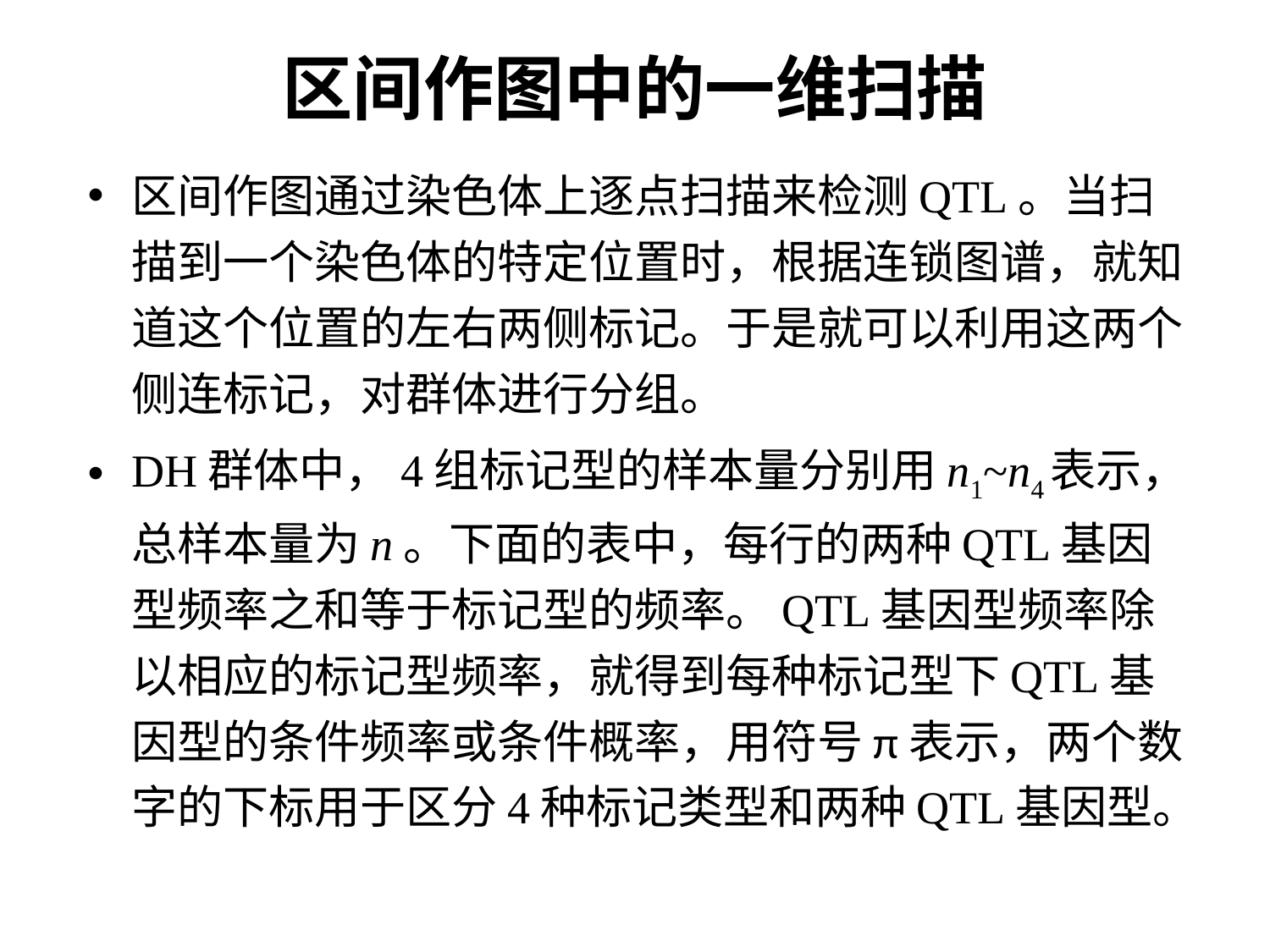

# 区间作图中的一维扫描
区间作图通过染色体上逐点扫描来检测QTL。当扫描到一个染色体的特定位置时，根据连锁图谱，就知道这个位置的左右两侧标记。于是就可以利用这两个侧连标记，对群体进行分组。
DH群体中，4组标记型的样本量分别用n1~n4表示，总样本量为n。下面的表中，每行的两种QTL基因型频率之和等于标记型的频率。QTL基因型频率除以相应的标记型频率，就得到每种标记型下QTL基因型的条件频率或条件概率，用符号π表示，两个数字的下标用于区分4种标记类型和两种QTL基因型。